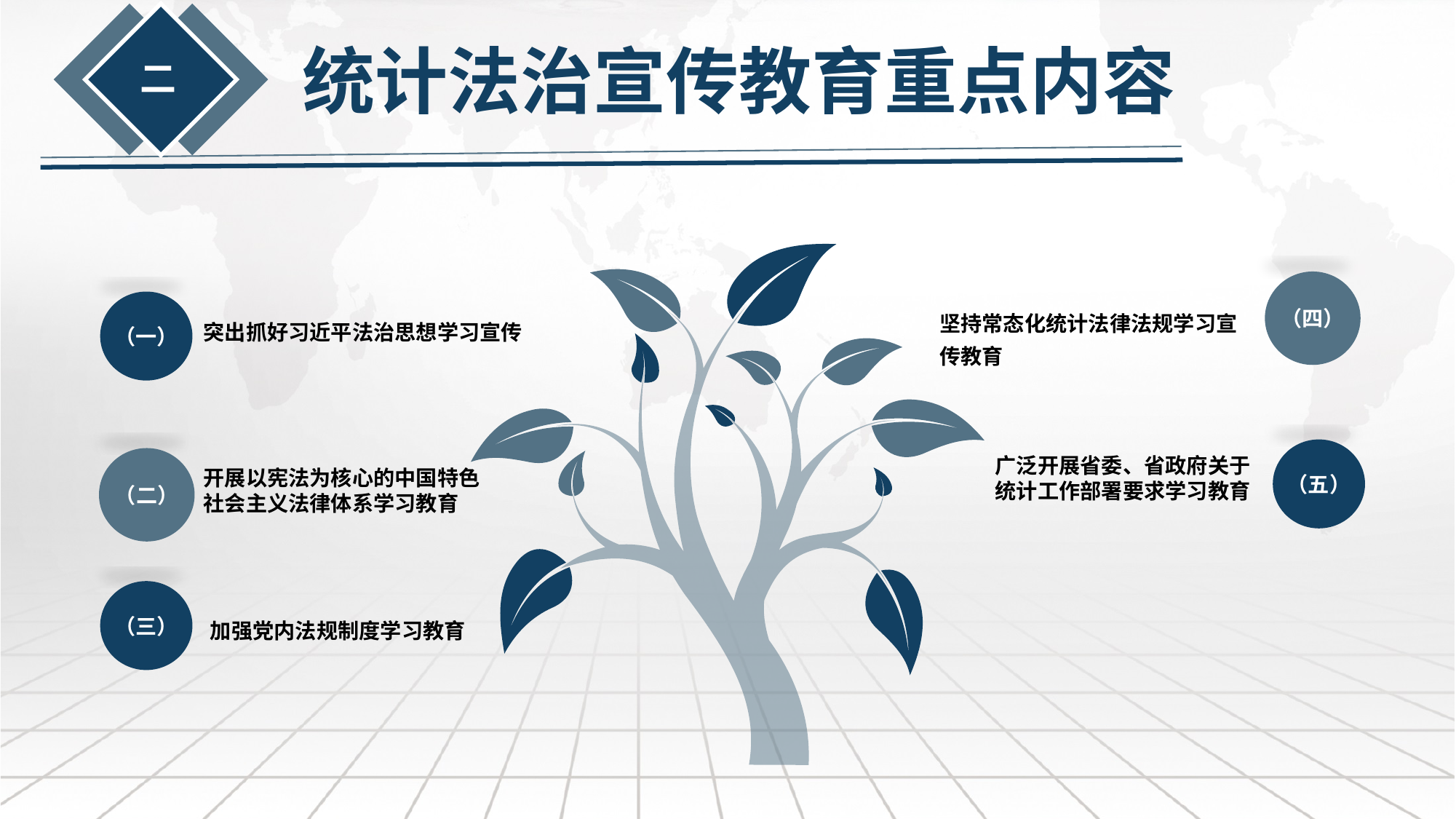

统计法治宣传教育重点内容
二

（四）
（一）
坚持常态化统计法律法规学习宣传教育
突出抓好习近平法治思想学习宣传

（五）
广泛开展省委、省政府关于统计工作部署要求学习教育
（二）
开展以宪法为核心的中国特色社会主义法律体系学习教育

（三）
加强党内法规制度学习教育